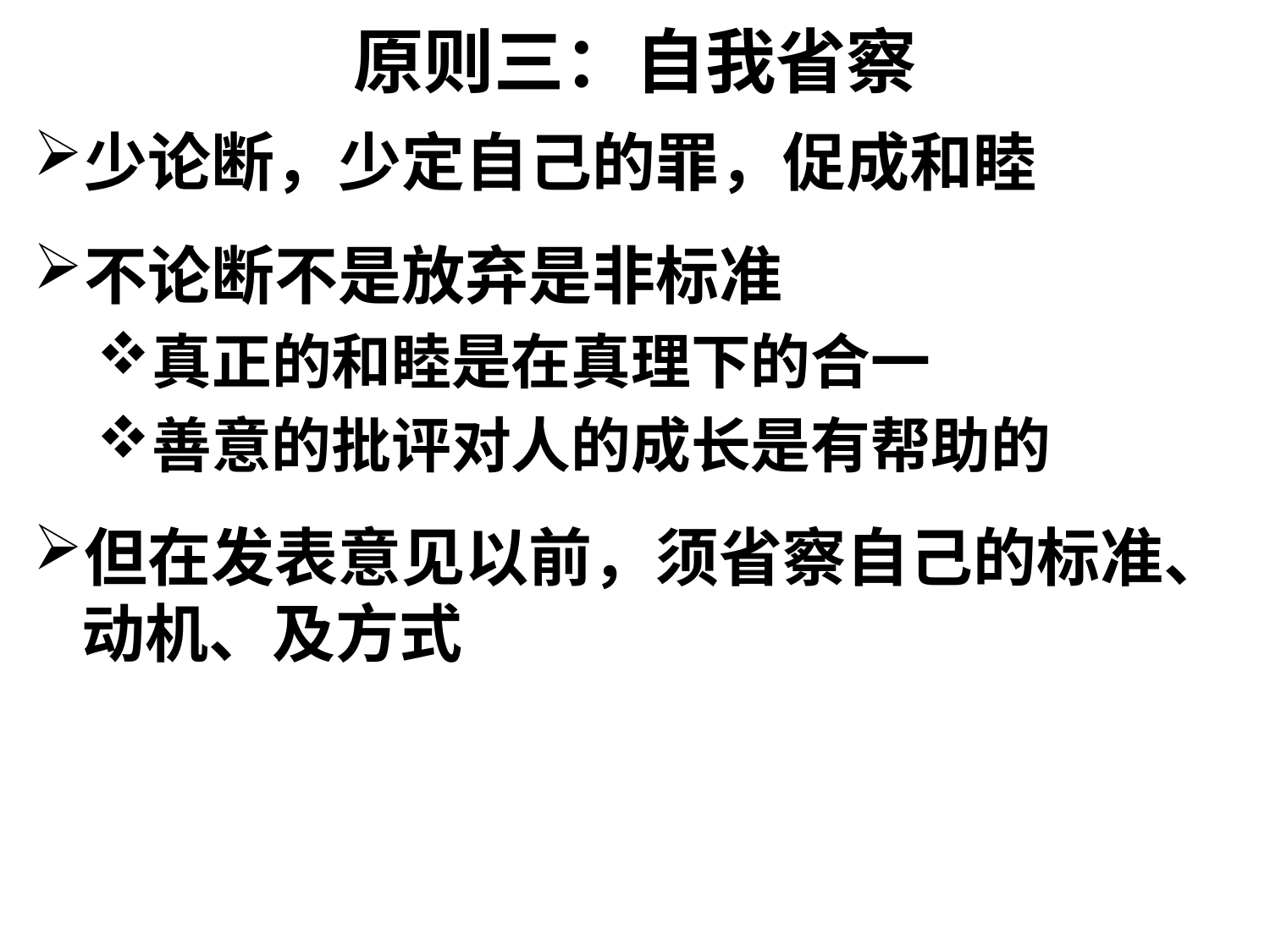

# 原则三：自我省察
少论断，少定自己的罪，促成和睦

不论断不是放弃是非标准
真正的和睦是在真理下的合一
善意的批评对人的成长是有帮助的

但在发表意见以前，须省察自己的标准、动机、及方式